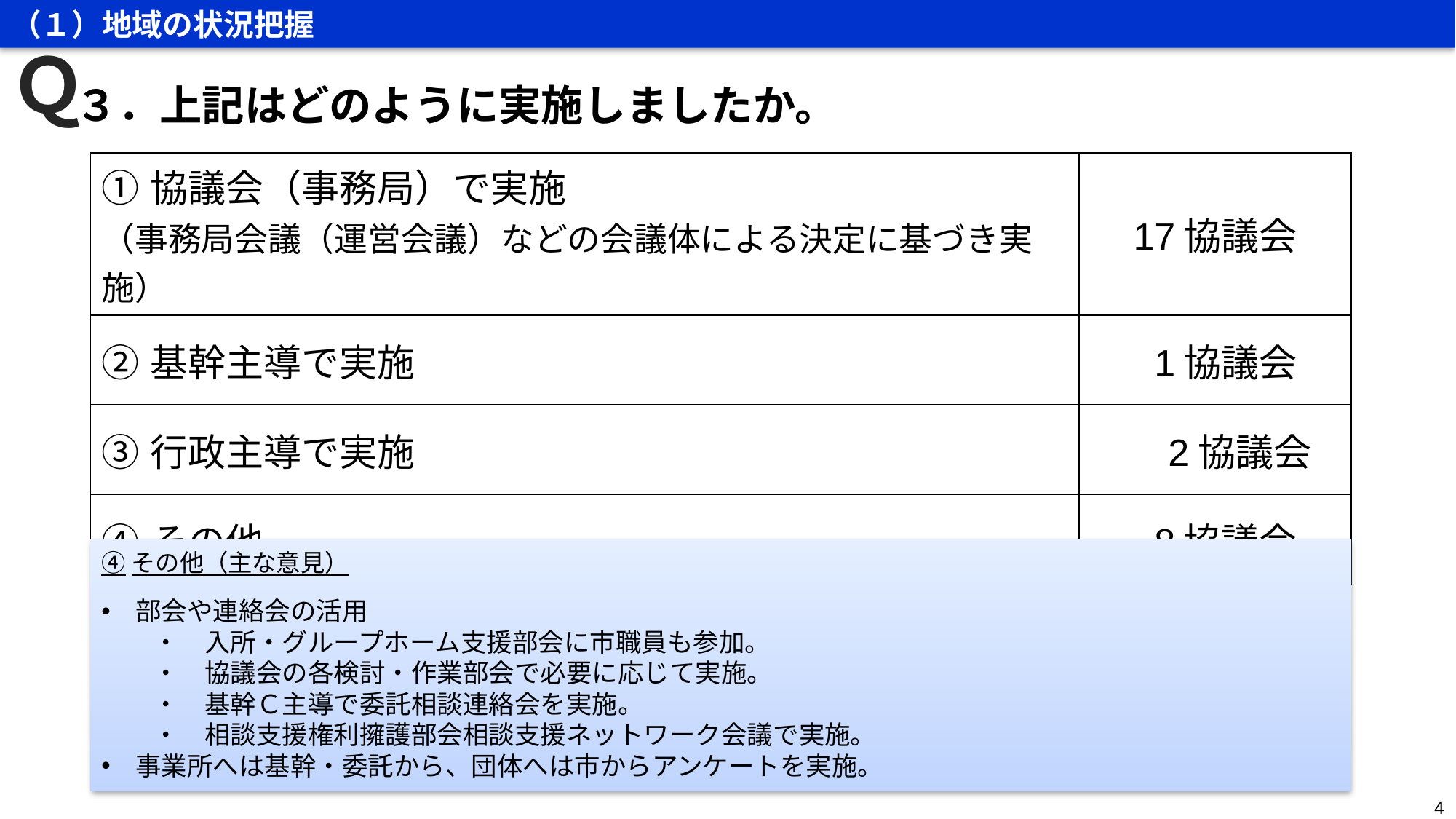

（１）地域の状況把握
Ｑ
３．上記はどのように実施しましたか。
| ①協議会（事務局）で実施 （事務局会議（運営会議）などの会議体による決定に基づき実施） | 17協議会 |
| --- | --- |
| ②基幹主導で実施 | 1協議会 |
| ③行政主導で実施 | 2協議会 |
| ④その他 | 8協議会 |
④その他（主な意見）

部会や連絡会の活用
　　・　入所・グループホーム支援部会に市職員も参加。
　　・　協議会の各検討・作業部会で必要に応じて実施。
　　・　基幹Ｃ主導で委託相談連絡会を実施。
　　・　相談支援権利擁護部会相談支援ネットワーク会議で実施。
事業所へは基幹・委託から、団体へは市からアンケートを実施。

4